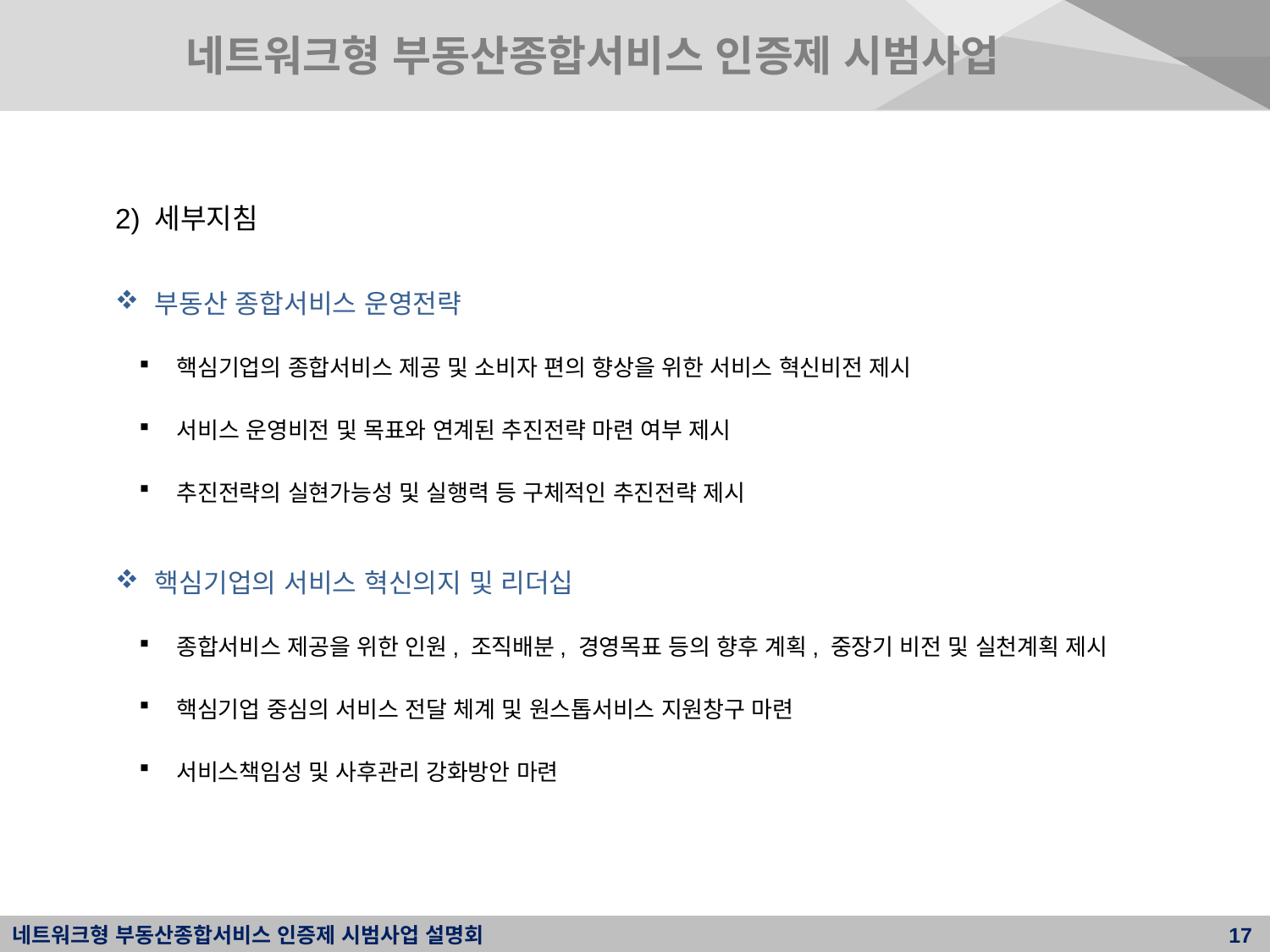

네트워크형 부동산종합서비스 인증제 시범사업
2) 세부지침
부동산 종합서비스 운영전략
핵심기업의 종합서비스 제공 및 소비자 편의 향상을 위한 서비스 혁신비전 제시
서비스 운영비전 및 목표와 연계된 추진전략 마련 여부 제시
추진전략의 실현가능성 및 실행력 등 구체적인 추진전략 제시
핵심기업의 서비스 혁신의지 및 리더십
종합서비스 제공을 위한 인원, 조직배분, 경영목표 등의 향후 계획, 중장기 비전 및 실천계획 제시
핵심기업 중심의 서비스 전달 체계 및 원스톱서비스 지원창구 마련
서비스책임성 및 사후관리 강화방안 마련
17